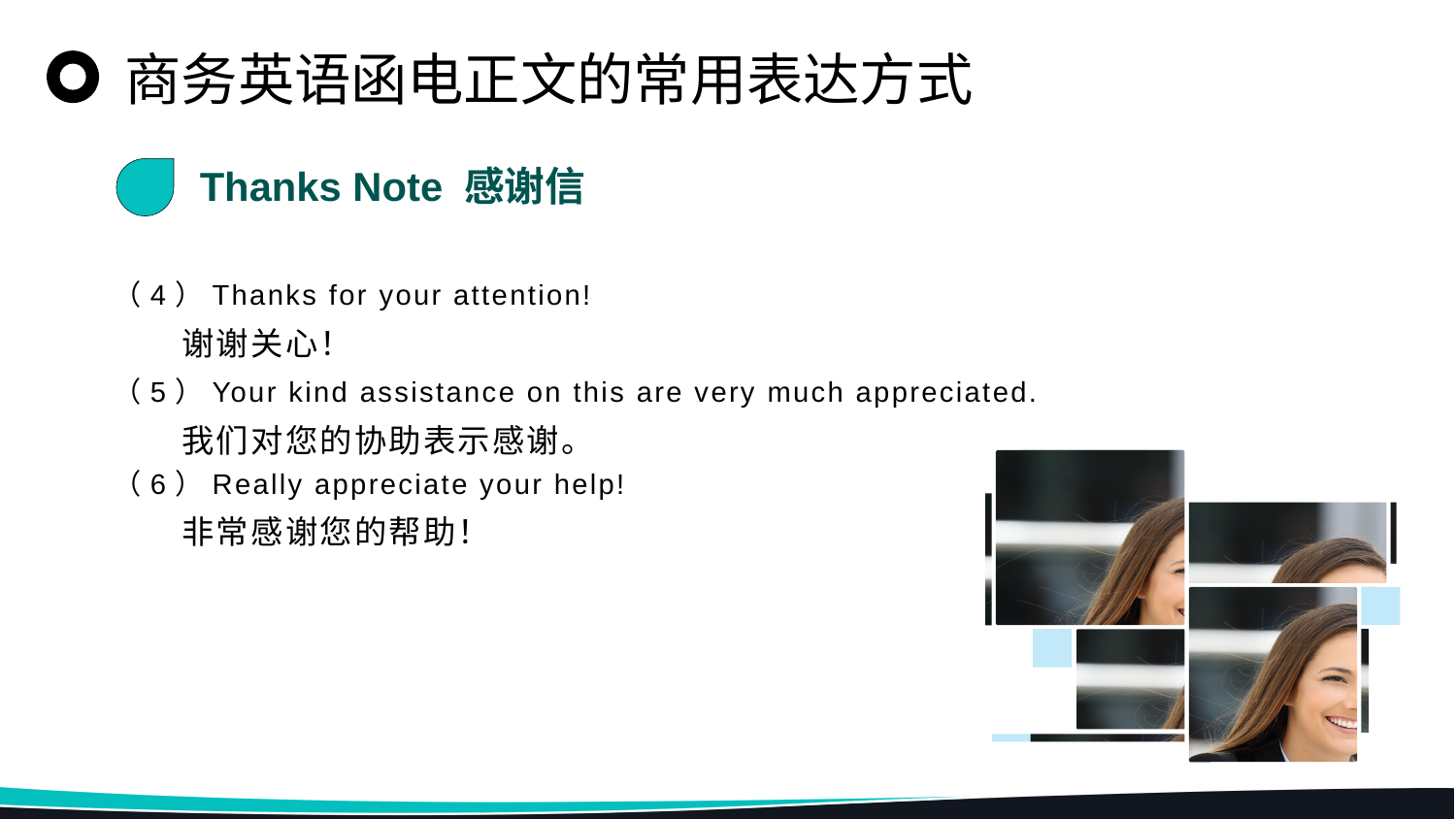

商务英语函电正文的常用表达方式
Thanks Note 感谢信

（4）Thanks for your attention!
谢谢关心！
（5）Your kind assistance on this are very much appreciated.
我们对您的协助表示感谢。
（6）Really appreciate your help!
非常感谢您的帮助！